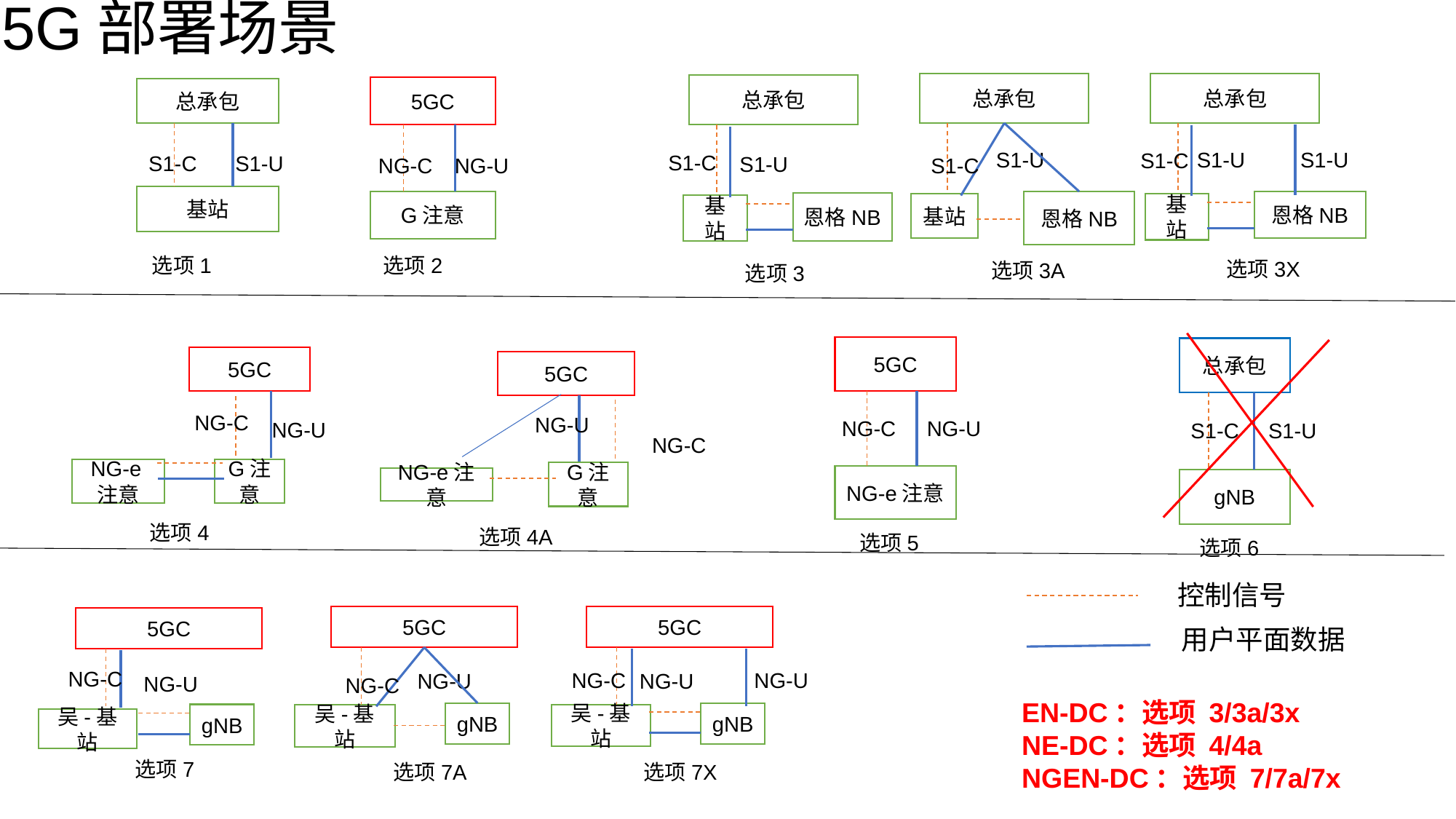

# 5G部署场景
总承包
总承包
总承包
S1-U
S1-U
S1-U
S1-C
S1-C
S1-U
S1-C
恩格NB
恩格NB
恩格NB
基站
基站
基站
选项3X
选项3A
选项3
5GC
NG-C
NG-U
G注意
总承包
S1-C
S1-U
基站
选项1
选项2
5GC
NG-C
NG-U
NG-e注意
总承包
S1-C
S1-U
gNB
5GC
NG-C
NG-U
G注意
NG-e注意
5GC
NG-U
G注意
NG-e注意
NG-C
选项4
选项4A
选项5
选项6
控制信号
5GC
5GC
5GC
NG-C
NG-C
NG-U
NG-U
NG-U
NG-U
NG-C
gNB
gNB
gNB
吴-基站
吴-基站
吴-基站
选项7
选项7A
选项7X
用户平面数据
EN-DC：选项 3/3a/3x
NE-DC：选项 4/4a
NGEN-DC：选项 7/7a/7x